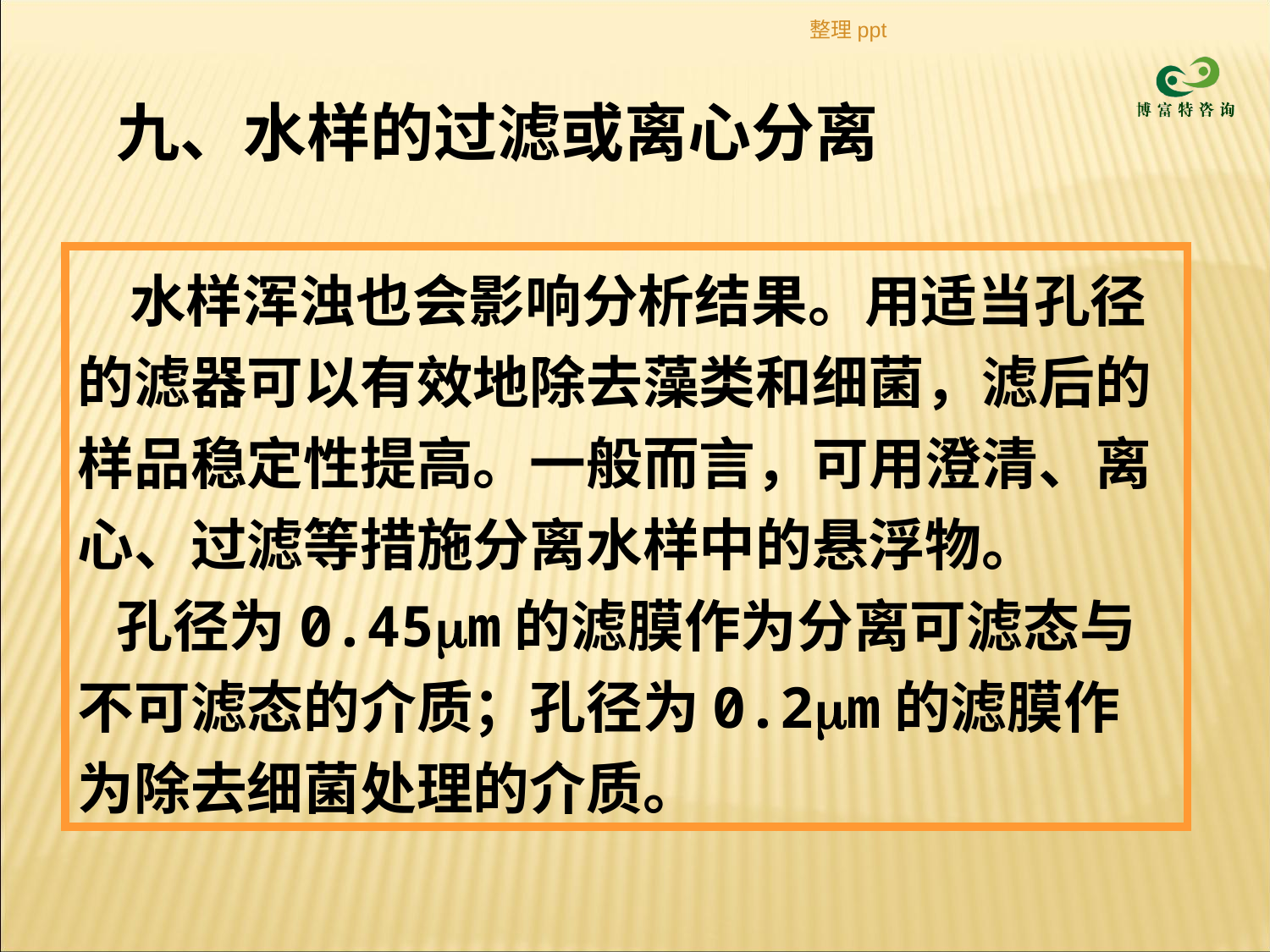

整理ppt
九、水样的过滤或离心分离
   水样浑浊也会影响分析结果。用适当孔径的滤器可以有效地除去藻类和细菌，滤后的样品稳定性提高。一般而言，可用澄清、离心、过滤等措施分离水样中的悬浮物。
   孔径为0.45μm的滤膜作为分离可滤态与不可滤态的介质；孔径为0.2μm的滤膜作为除去细菌处理的介质。
66